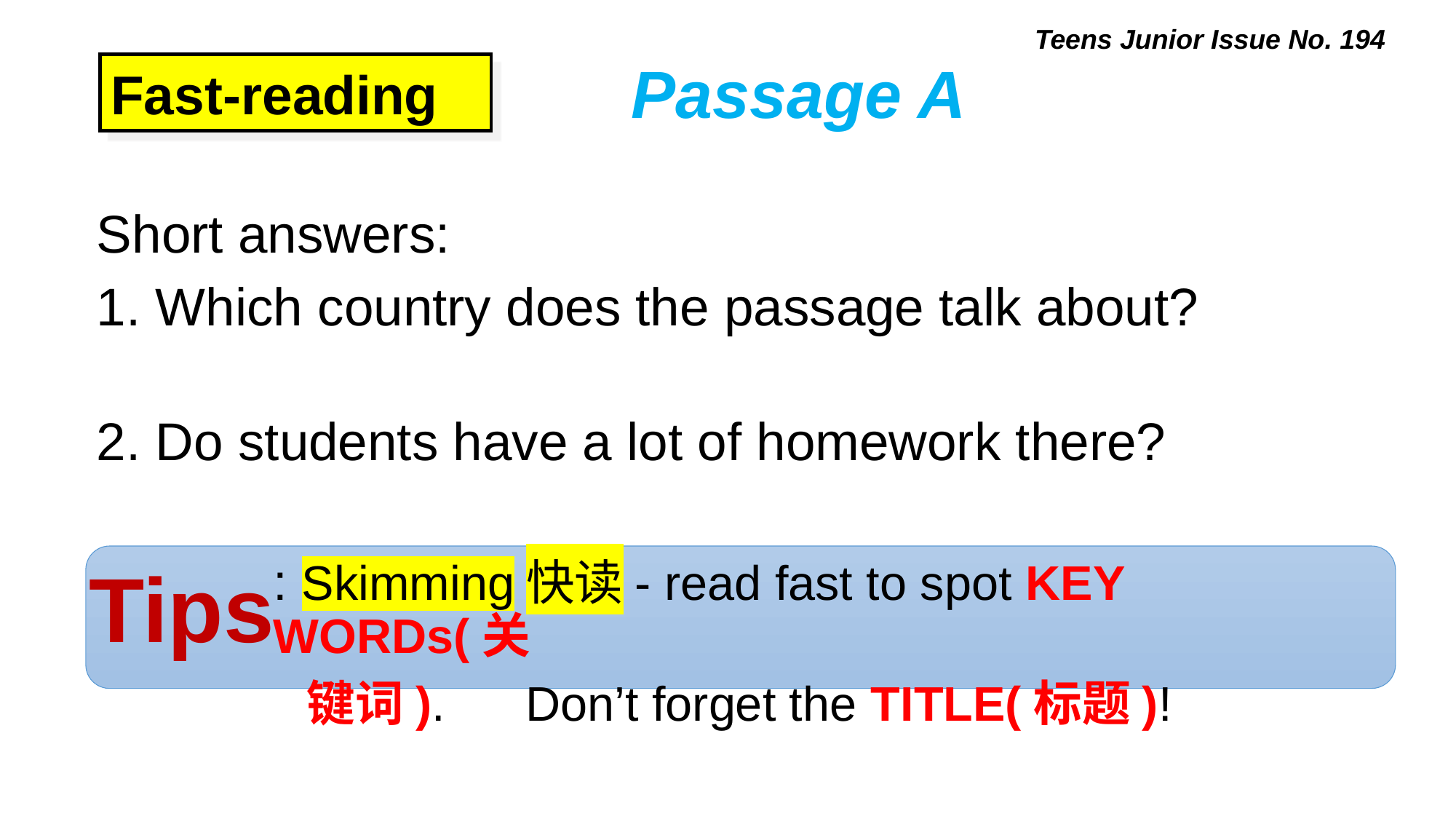

Teens Junior Issue No. 194
# Passage A
Fast-reading
Short answers:
1. Which country does the passage talk about?

2. Do students have a lot of homework there?

Tips
: Skimming快读- read fast to spot KEY WORDs(关
  键词).      Don’t forget the TITLE(标题)!